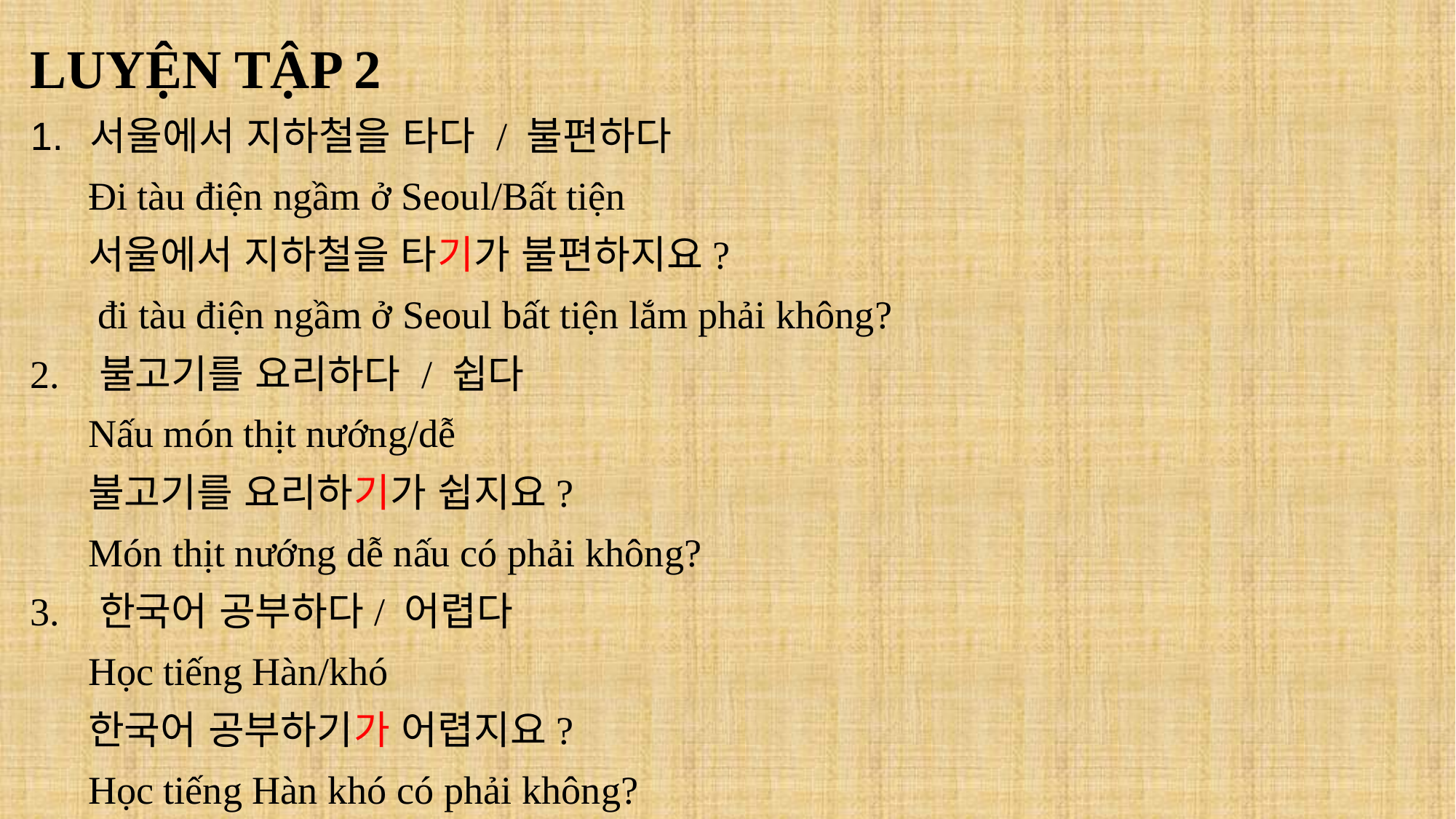

LUYỆN TẬP 2
 서울에서 지하철을 타다 / 불편하다
Đi tàu điện ngầm ở Seoul/Bất tiện
서울에서 지하철을 타기가 불편하지요?
 đi tàu điện ngầm ở Seoul bất tiện lắm phải không?
2.   불고기를 요리하다 / 쉽다
Nấu món thịt nướng/dễ
불고기를 요리하기가 쉽지요?
Món thịt nướng dễ nấu có phải không?
3.   한국어 공부하다/ 어렵다
Học tiếng Hàn/khó
한국어 공부하기가 어렵지요?
Học tiếng Hàn khó có phải không?